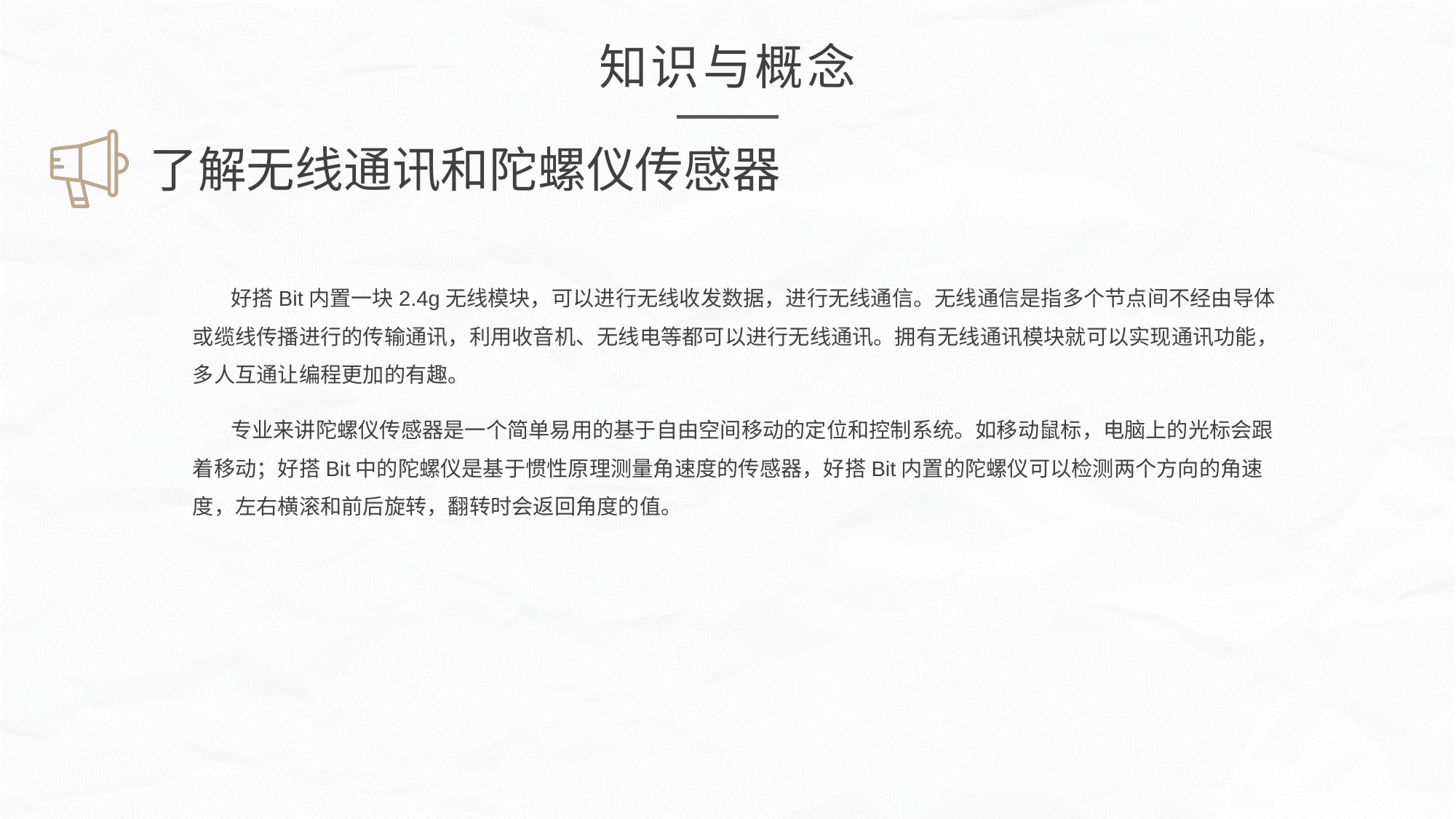

知识与概念

了解无线通讯和陀螺仪传感器
       好搭Bit内置一块2.4g无线模块，可以进行无线收发数据，进行无线通信。无线通信是指多个节点间不经由导体或缆线传播进行的传输通讯，利用收音机、无线电等都可以进行无线通讯。拥有无线通讯模块就可以实现通讯功能，多人互通让编程更加的有趣。
       专业来讲陀螺仪传感器是一个简单易用的基于自由空间移动的定位和控制系统。如移动鼠标，电脑上的光标会跟着移动；好搭Bit中的陀螺仪是基于惯性原理测量角速度的传感器，好搭Bit内置的陀螺仪可以检测两个方向的角速度，左右横滚和前后旋转，翻转时会返回角度的值。